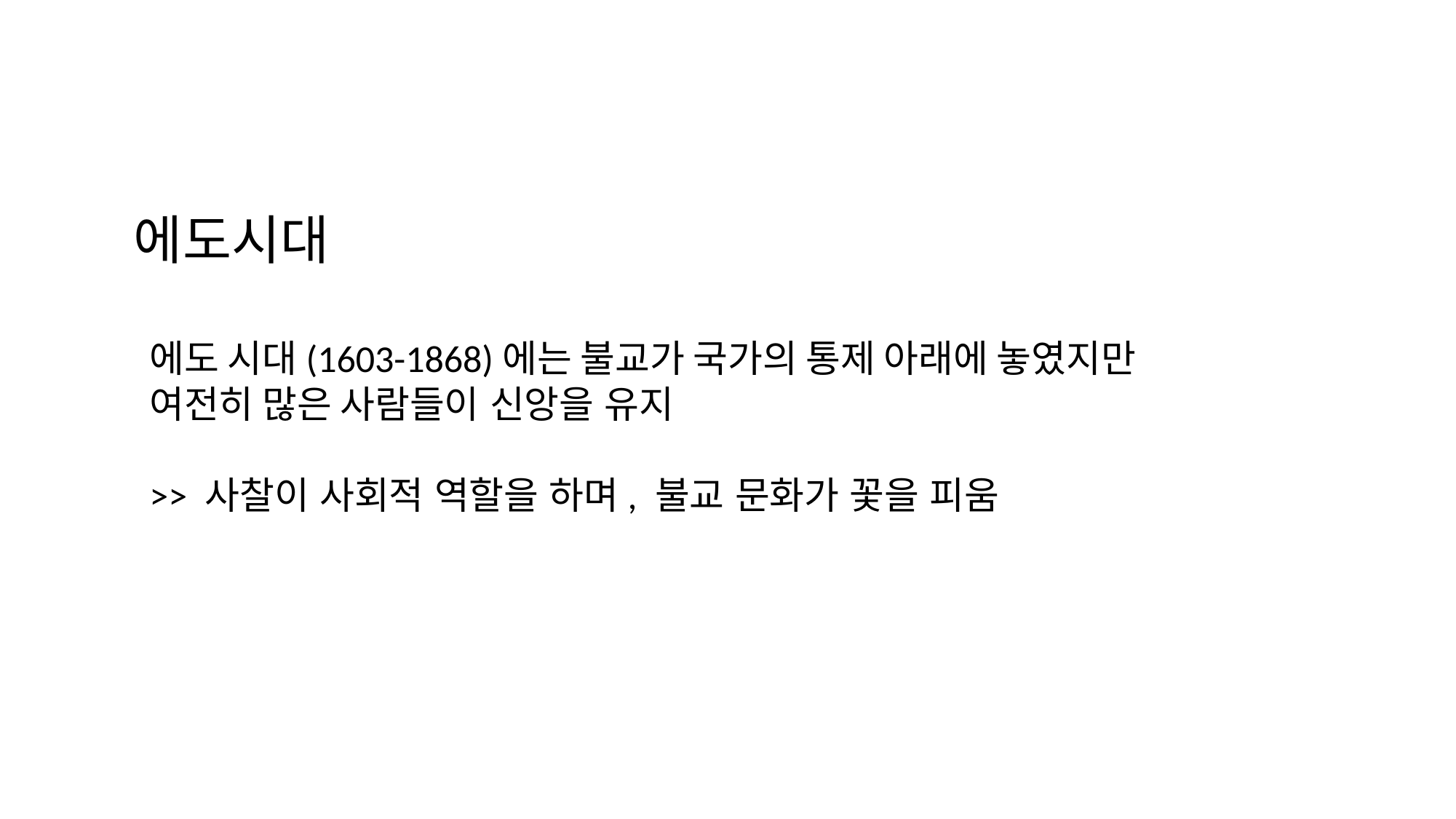

에도시대
에도 시대(1603-1868)에는 불교가 국가의 통제 아래에 놓였지만
여전히 많은 사람들이 신앙을 유지

>> 사찰이 사회적 역할을 하며, 불교 문화가 꽃을 피움